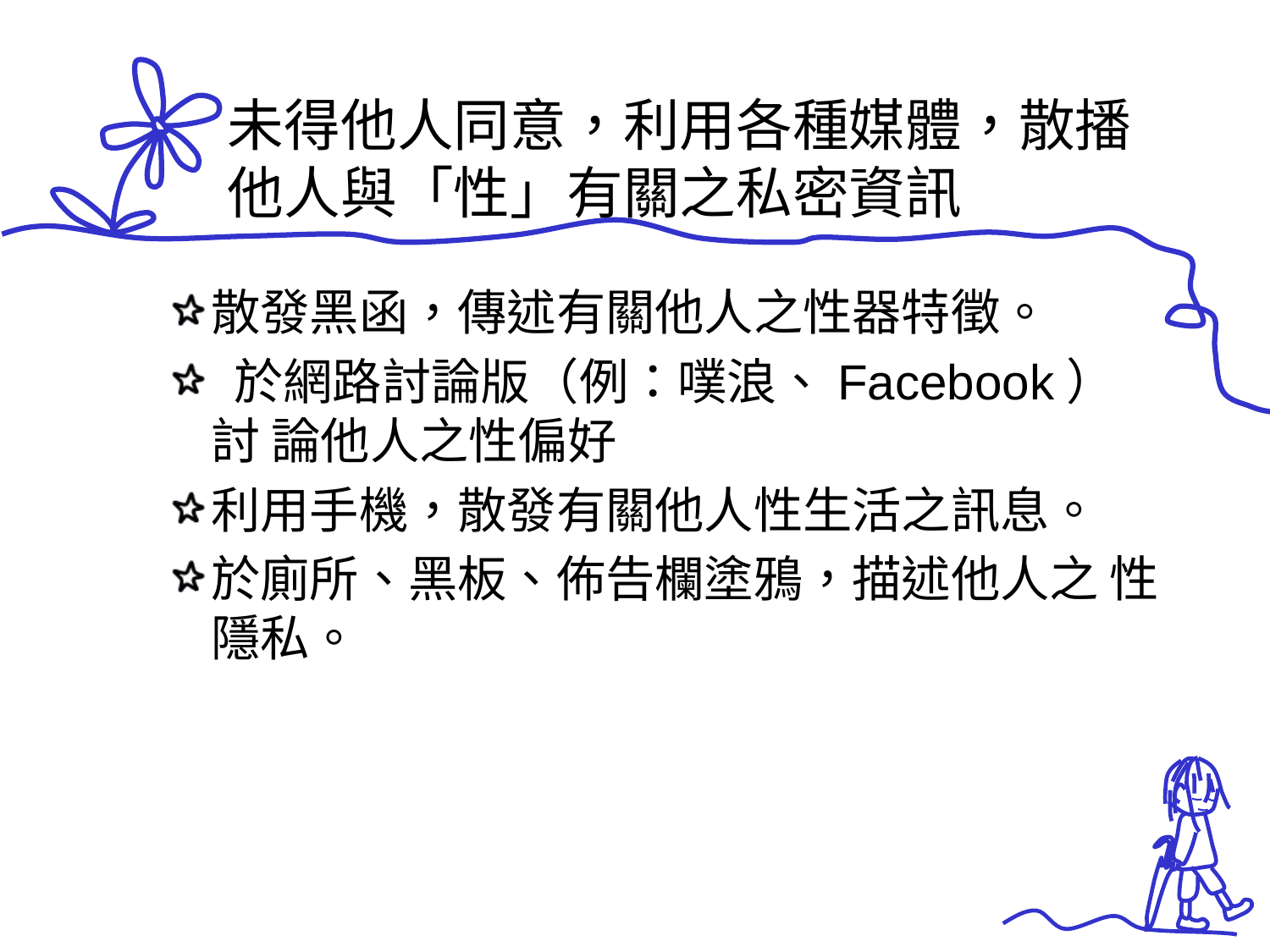

# 未得他人同意，利用各種媒體，散播他人與「性」有關之私密資訊
散發黑函，傳述有關他人之性器特徵。
 於網路討論版（例：噗浪、Facebook）討 論他人之性偏好
利用手機，散發有關他人性生活之訊息。
於廁所、黑板、佈告欄塗鴉，描述他人之 性隱私。